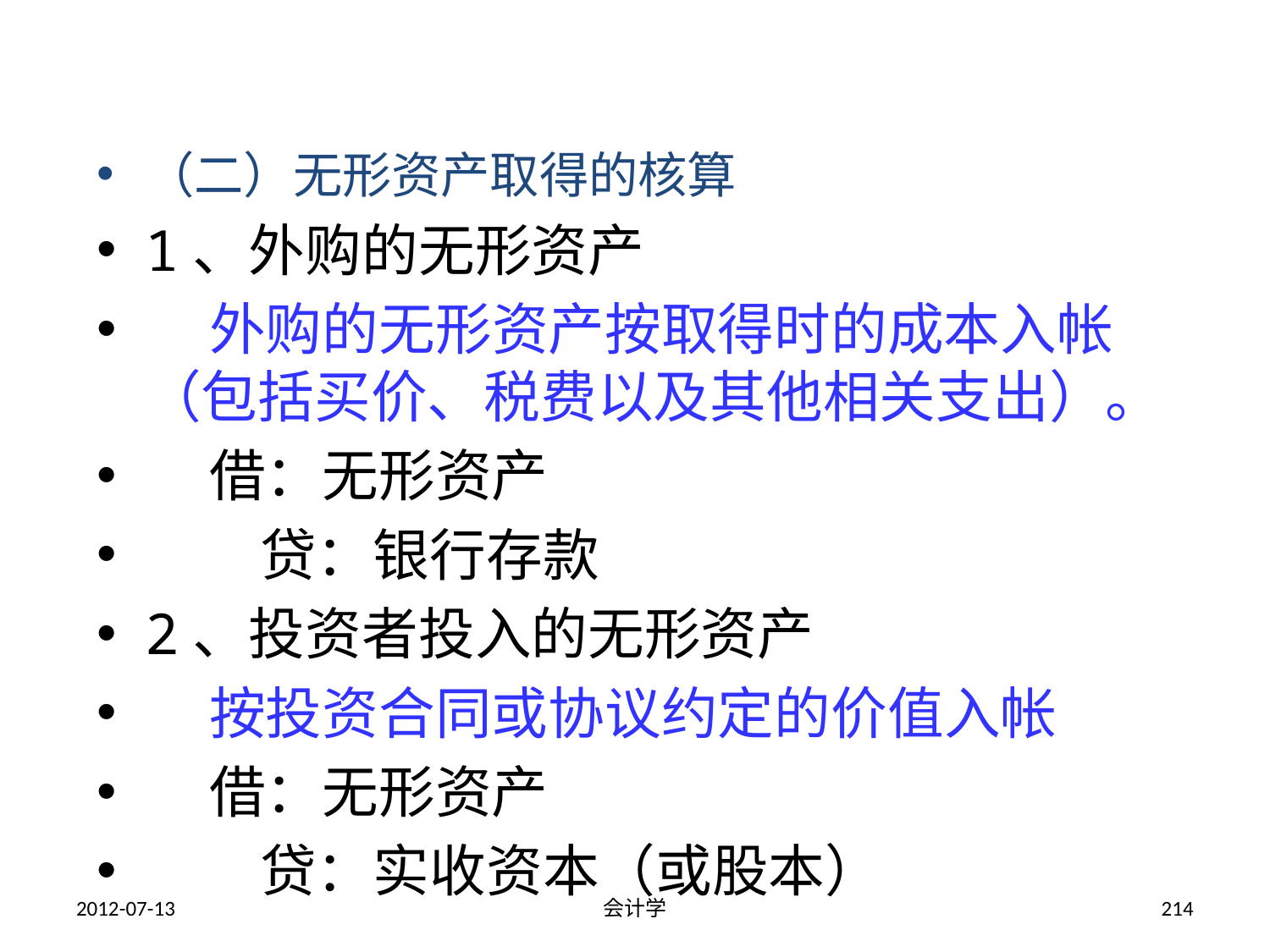

（二）无形资产取得的核算
1、外购的无形资产
    外购的无形资产按取得时的成本入帐（包括买价、税费以及其他相关支出）。
    借：无形资产
        贷：银行存款
2、投资者投入的无形资产
    按投资合同或协议约定的价值入帐
    借：无形资产
        贷：实收资本（或股本）
2012-07-13
会计学
214